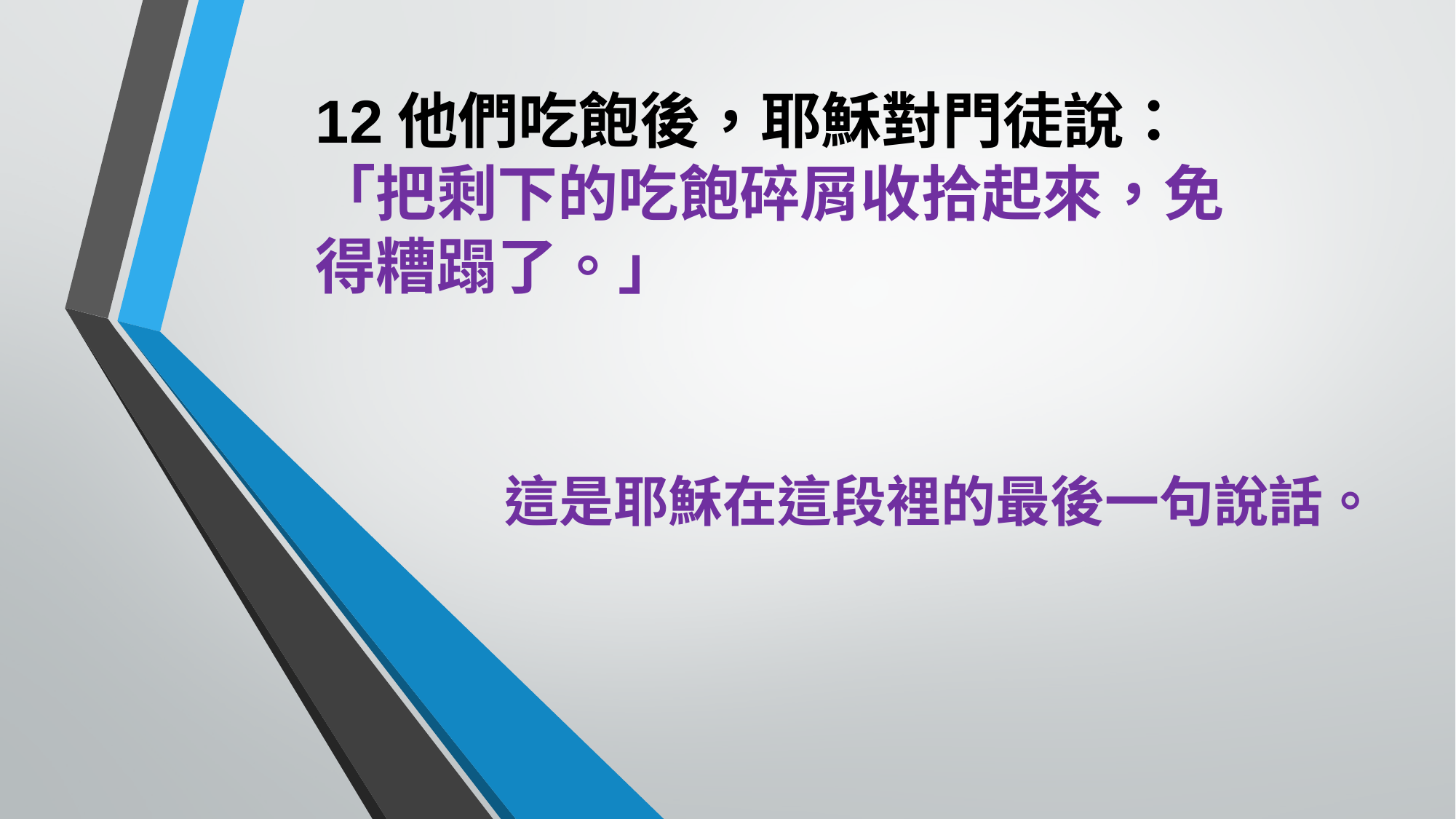

# 12他們吃飽後，耶穌對門徒說：「把剩下的吃飽碎屑收拾起來，免得糟蹋了。」
這是耶穌在這段裡的最後一句說話。